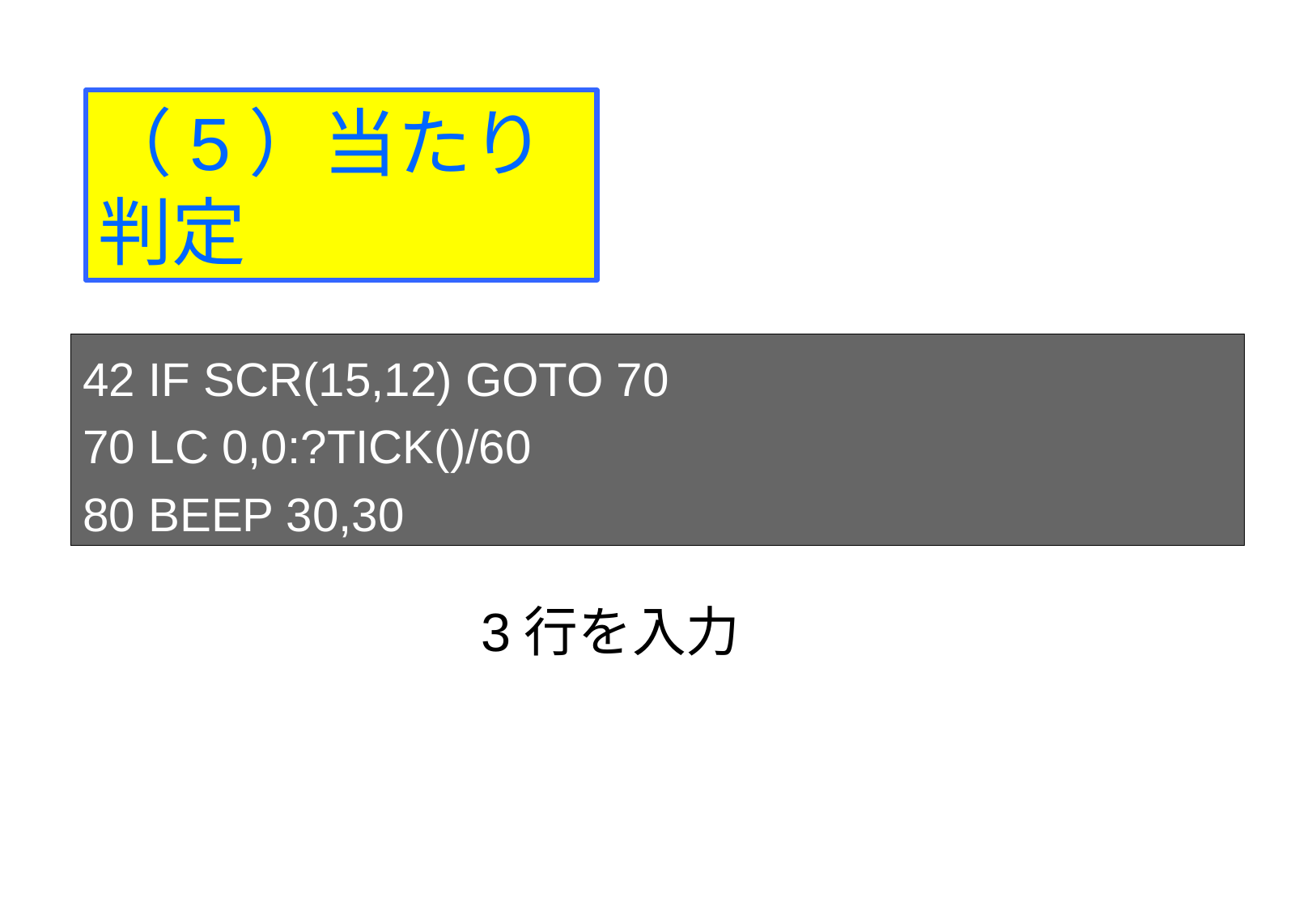

（5）当たり判定
42 IF SCR(15,12) GOTO 70
70 LC 0,0:?TICK()/60
80 BEEP 30,30
3行を入力